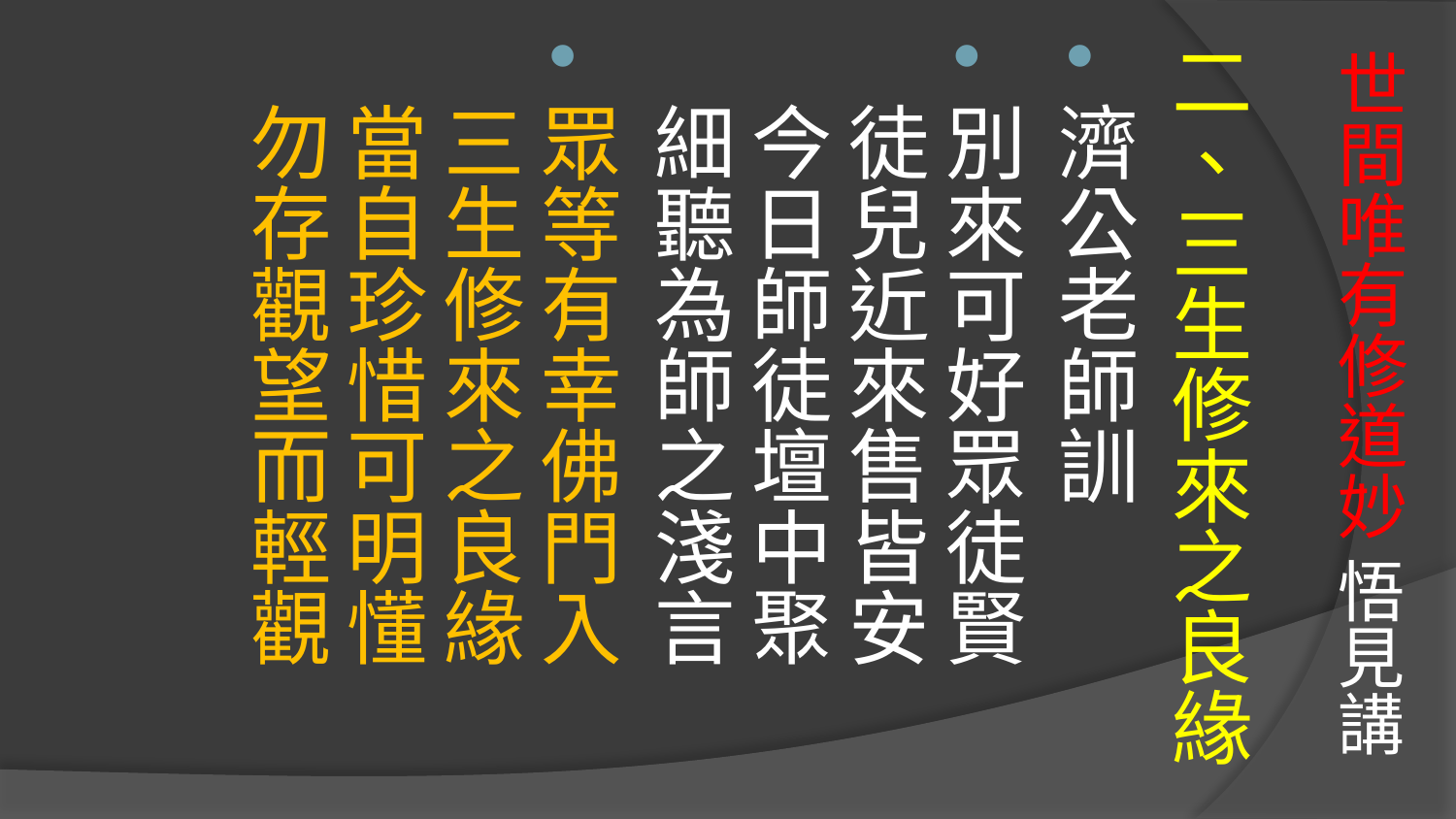

# 世間唯有修道妙 悟見講
二、三生修來之良緣
濟公老師訓
別來可好眾徒賢　徒兒近來售皆安
今日師徒壇中聚　細聽為師之淺言
眾等有幸佛門入　三生修來之良緣
當自珍惜可明懂　勿存觀望而輕觀